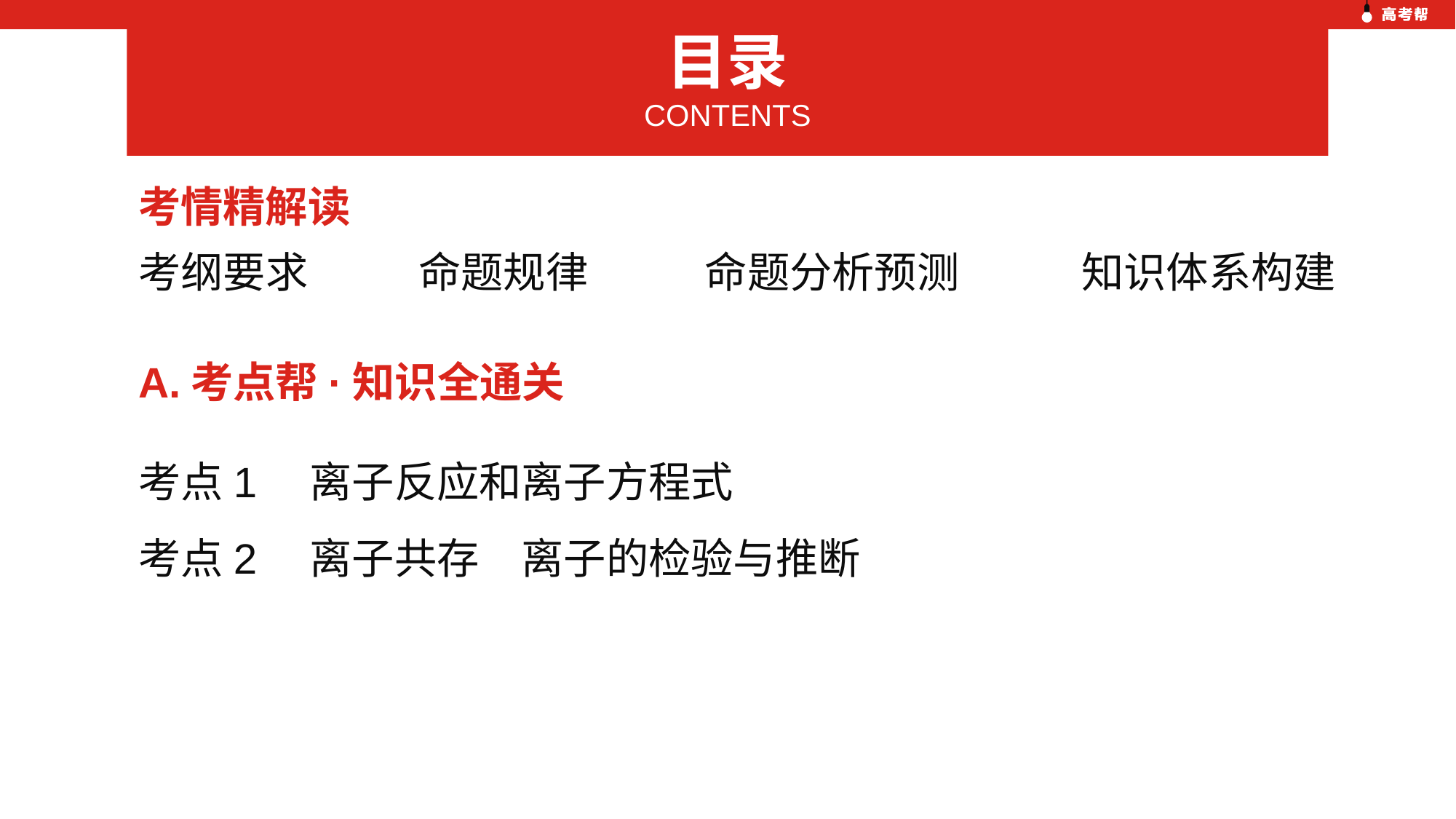

目录
CONTENTS
考情精解读
考纲要求
命题规律
命题分析预测
知识体系构建
A.考点帮·知识全通关
考点1　离子反应和离子方程式
考点2　离子共存　离子的检验与推断